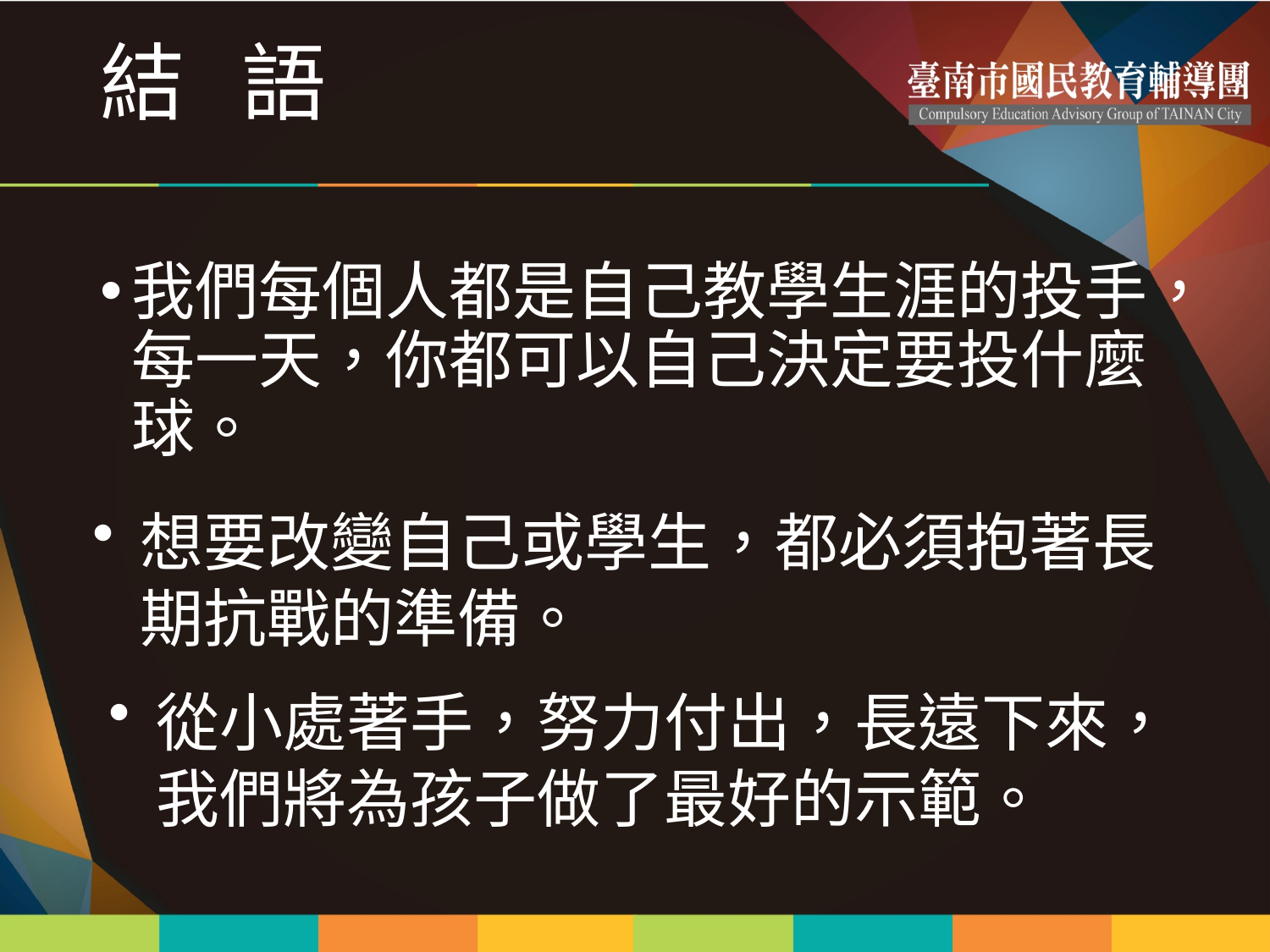

# 結   語
我們每個人都是自己教學生涯的投手，每一天，你都可以自己決定要投什麼球。

想要改變自己或學生，都必須抱著長期抗戰的準備。
從小處著手，努力付出，長遠下來，我們將為孩子做了最好的示範。